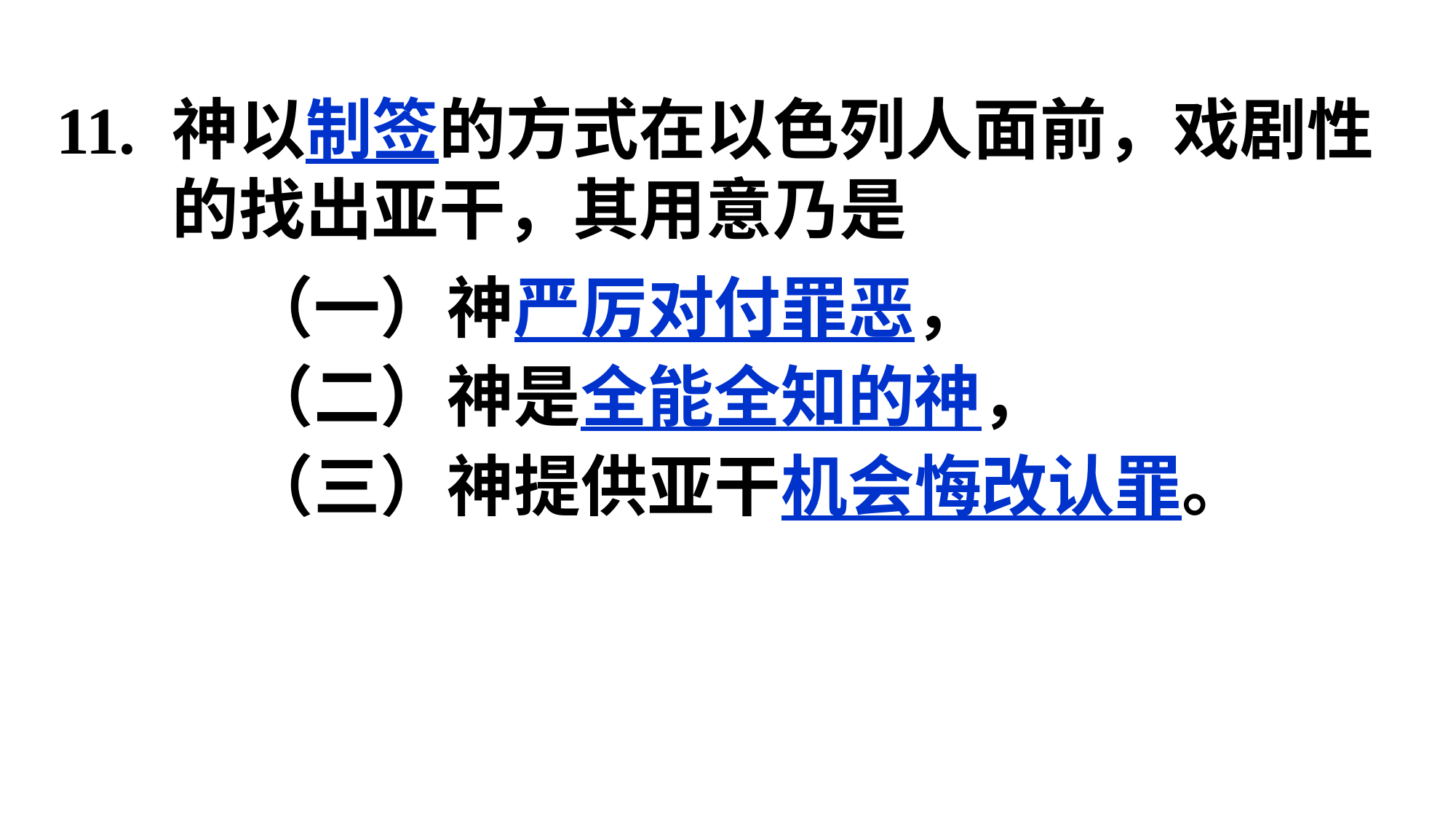

11.	神以制签的方式在以色列人面前，戏剧性的找出亚干，其用意乃是
（一）神严厉对付罪恶，
（二）神是全能全知的神，
（三）神提供亚干机会悔改认罪。